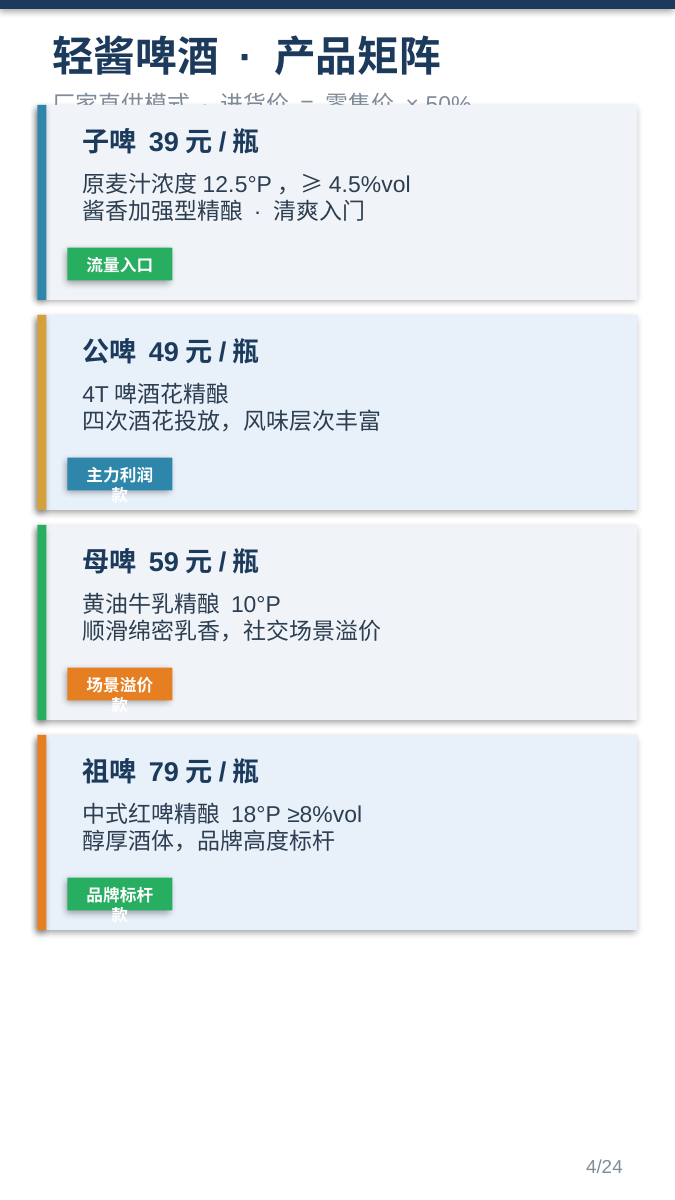

轻酱啤酒 · 产品矩阵
厂家直供模式 · 进货价 = 零售价 × 50%

子啤 39元/瓶
原麦汁浓度12.5°P，≥4.5%vol
酱香加强型精酿 · 清爽入门

流量入口

公啤 49元/瓶
4T啤酒花精酿
四次酒花投放，风味层次丰富

主力利润款

母啤 59元/瓶
黄油牛乳精酿 10°P
顺滑绵密乳香，社交场景溢价

场景溢价款

祖啤 79元/瓶
中式红啤精酿 18°P ≥8%vol
醇厚酒体，品牌高度标杆

品牌标杆款
4/24